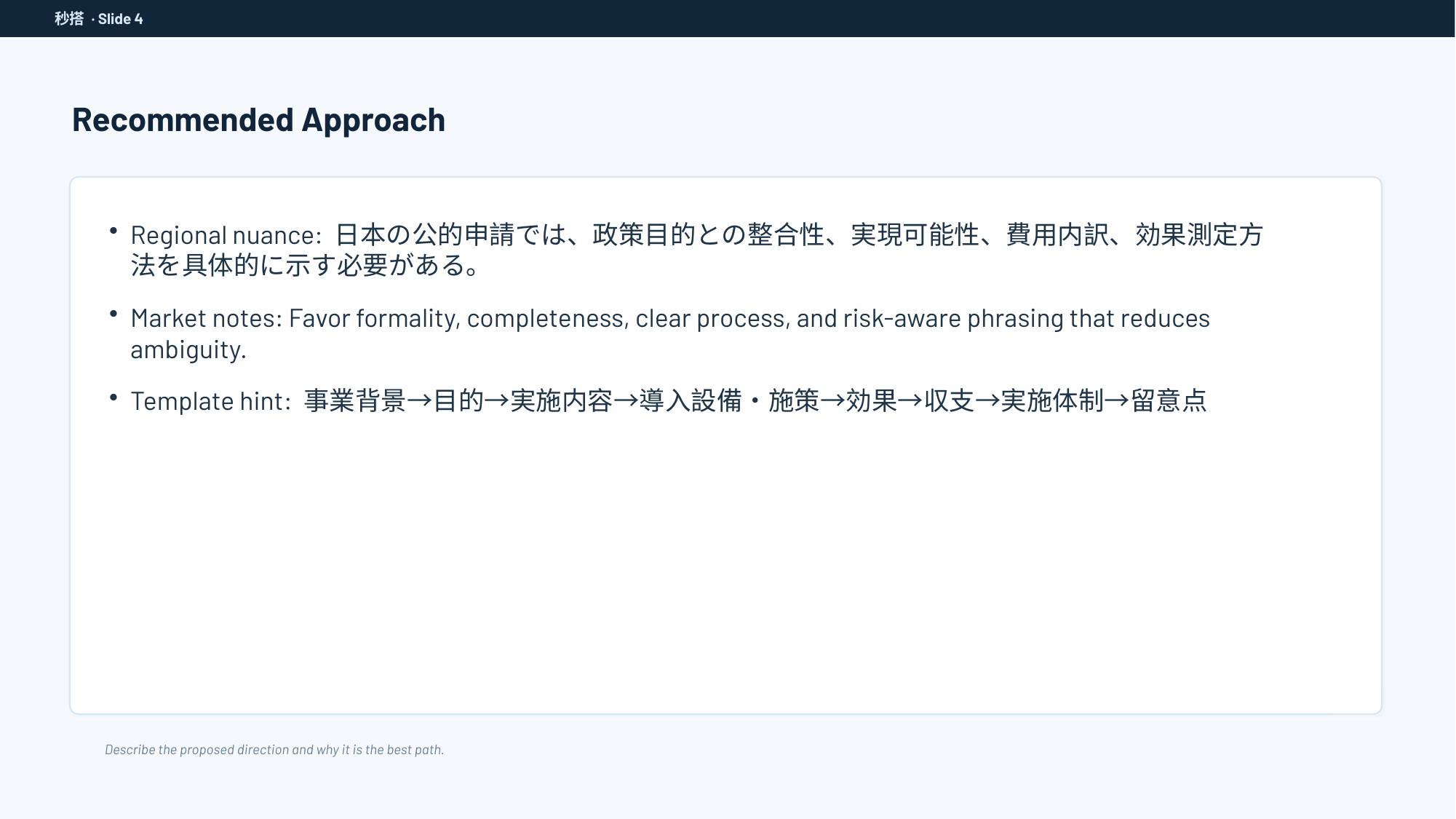

秒搭 · Slide 4
Recommended Approach

Regional nuance: 日本の公的申請では、政策目的との整合性、実現可能性、費用内訳、効果測定方法を具体的に示す必要がある。
Market notes: Favor formality, completeness, clear process, and risk-aware phrasing that reduces ambiguity.
Template hint: 事業背景→目的→実施内容→導入設備・施策→効果→収支→実施体制→留意点
Describe the proposed direction and why it is the best path.